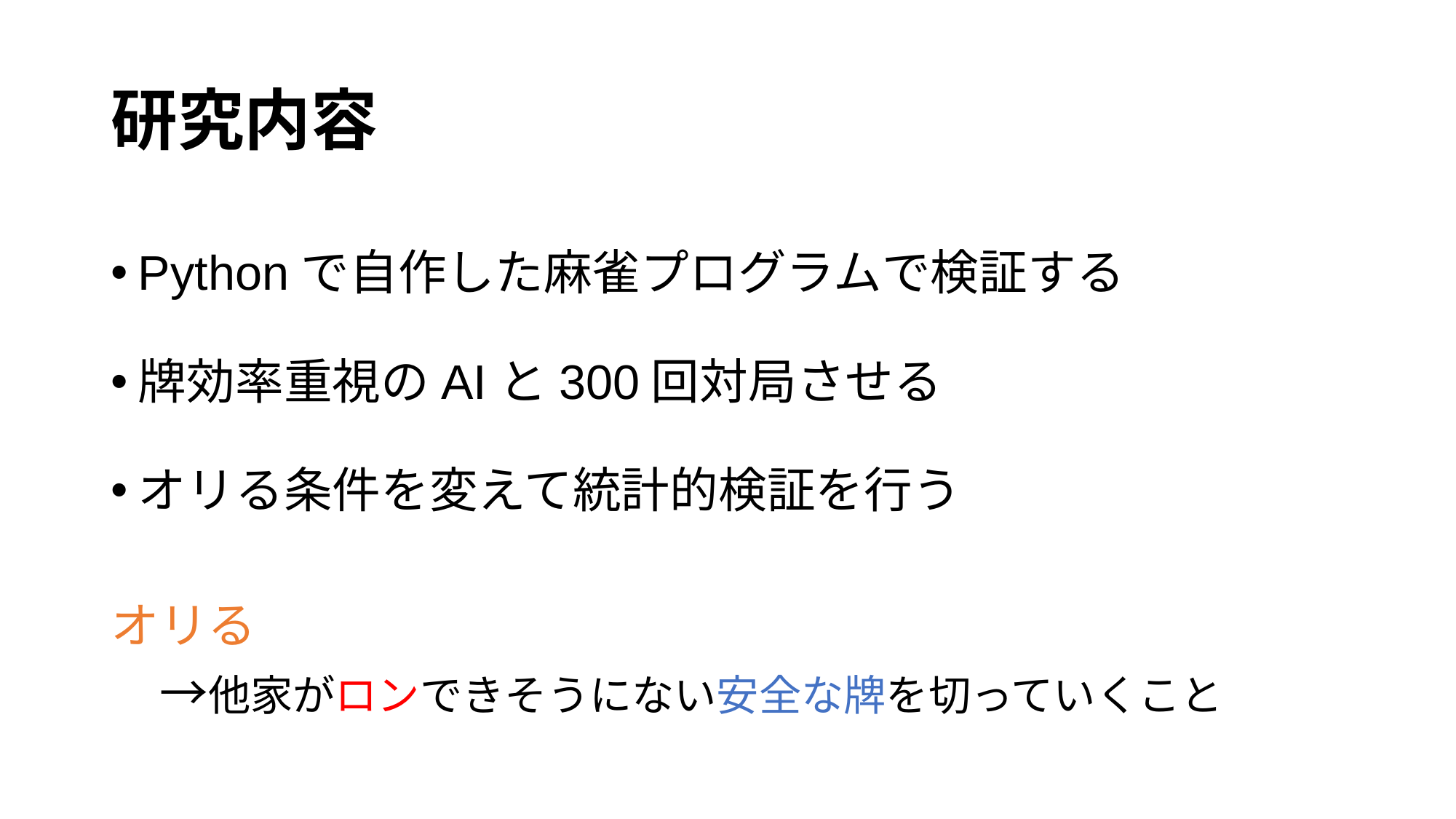

# 研究内容
Pythonで自作した麻雀プログラムで検証する

牌効率重視のAIと300回対局させる

オリる条件を変えて統計的検証を行う

オリる
　→他家がロンできそうにない安全な牌を切っていくこと